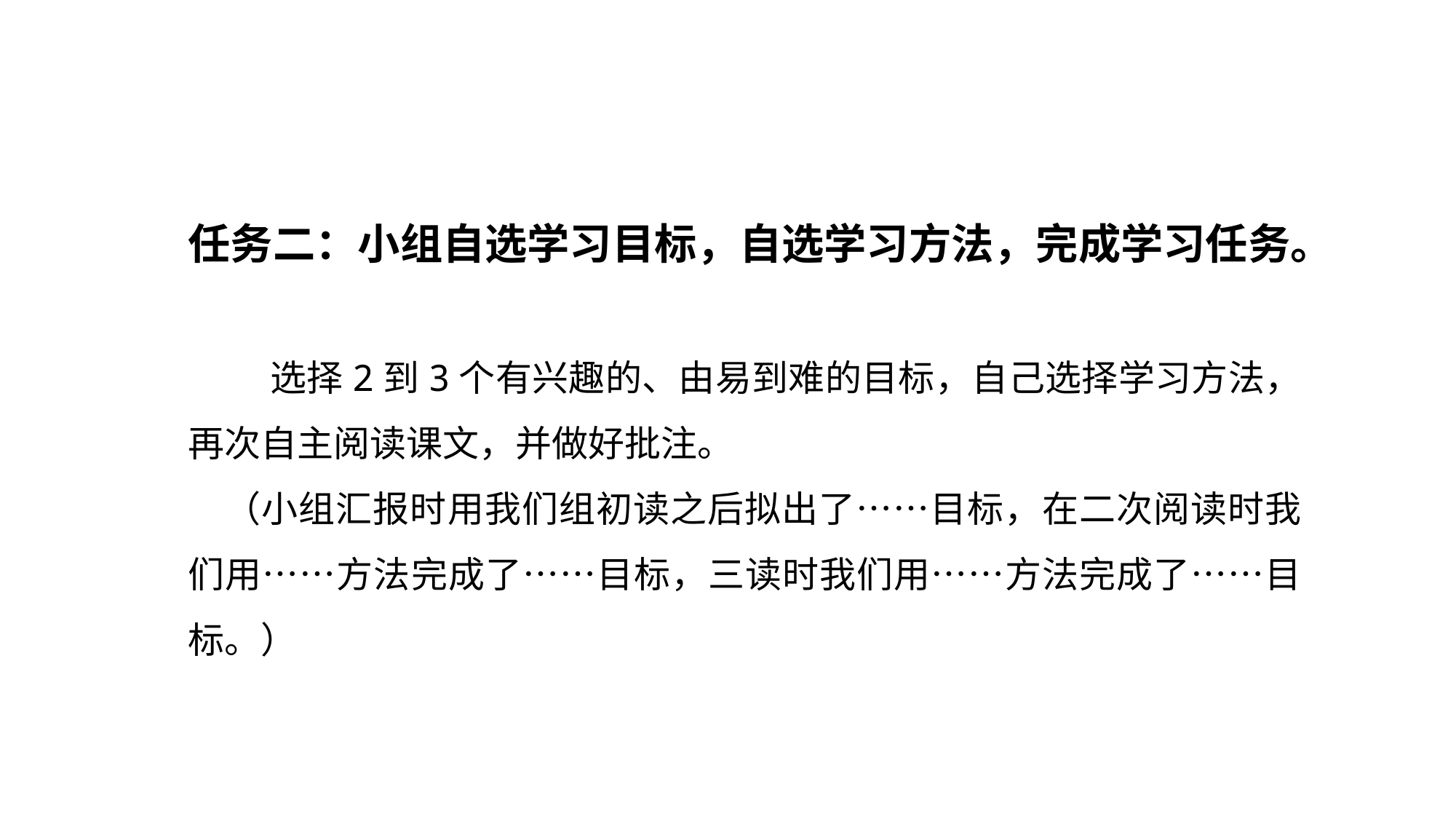

任务二：小组自选学习目标，自选学习方法，完成学习任务。

　　 选择2到3个有兴趣的、由易到难的目标，自己选择学习方法，再次自主阅读课文，并做好批注。
   （小组汇报时用我们组初读之后拟出了……目标，在二次阅读时我们用……方法完成了……目标，三读时我们用……方法完成了……目标。）